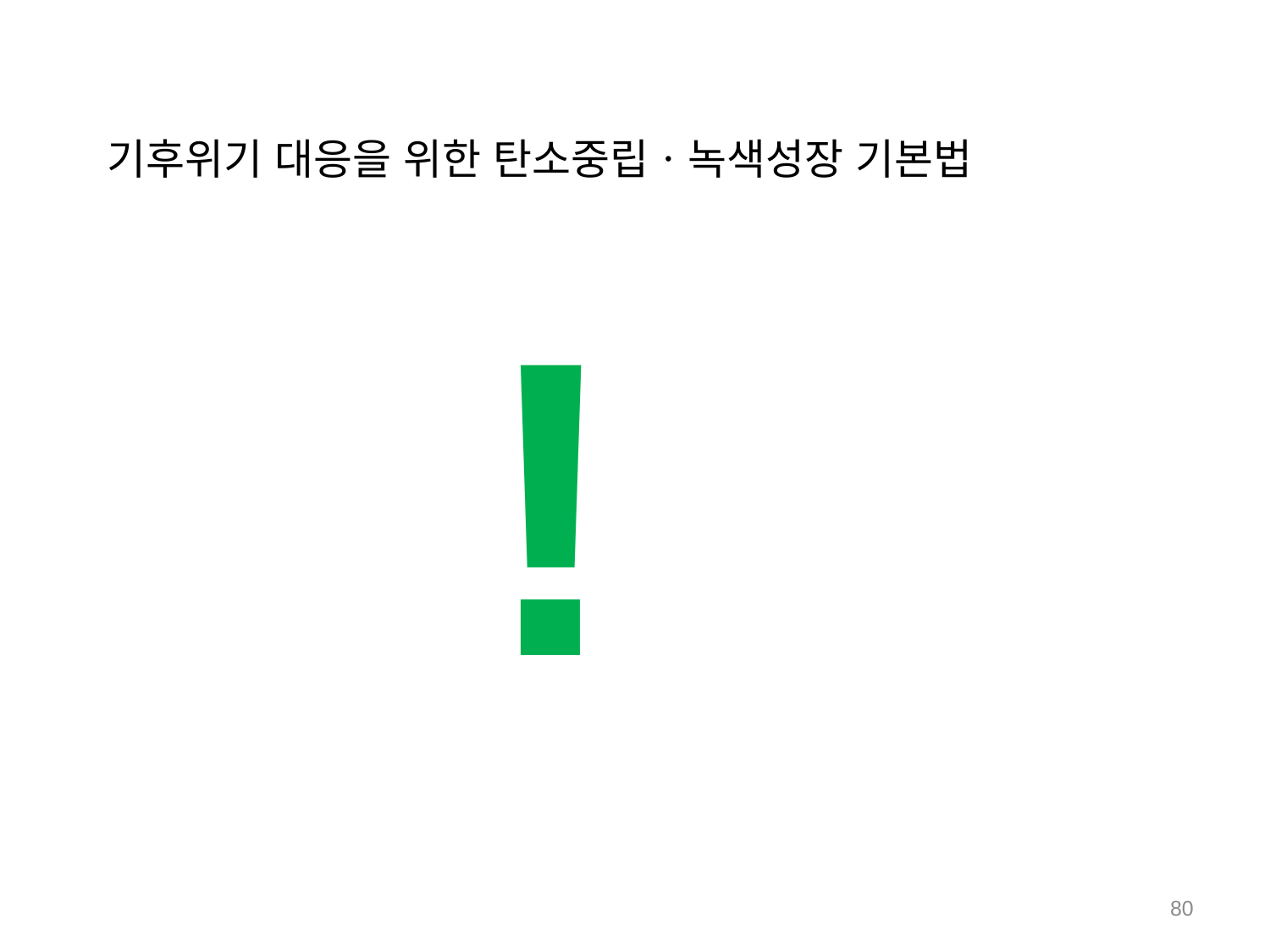

기후위기 대응을 위한 탄소중립ㆍ녹색성장 기본법

!
80